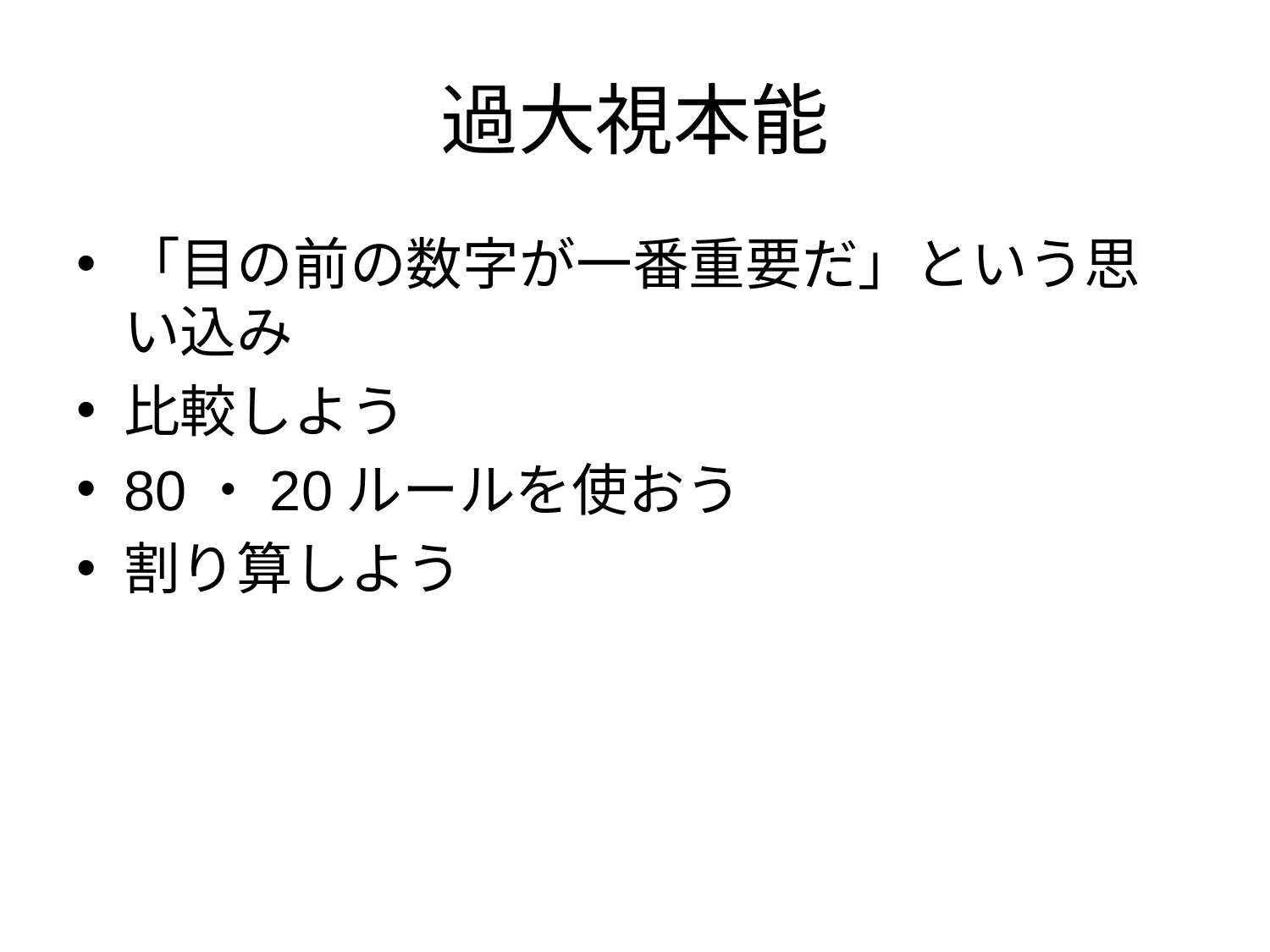

# 過大視本能
「目の前の数字が一番重要だ」という思い込み
比較しよう
80・20ルールを使おう
割り算しよう